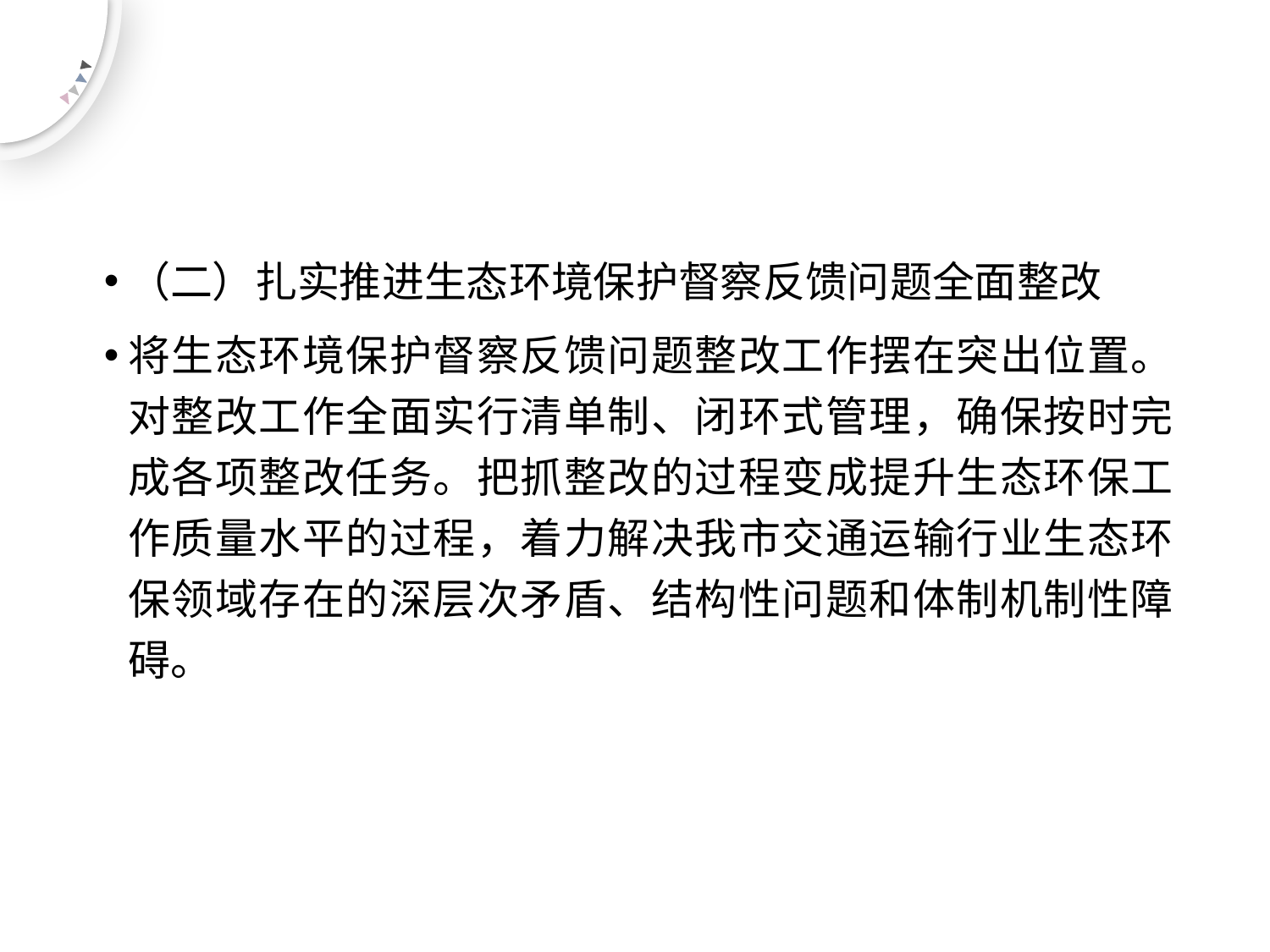

#
（二）扎实推进生态环境保护督察反馈问题全面整改
将生态环境保护督察反馈问题整改工作摆在突出位置。对整改工作全面实行清单制、闭环式管理，确保按时完成各项整改任务。把抓整改的过程变成提升生态环保工作质量水平的过程，着力解决我市交通运输行业生态环保领域存在的深层次矛盾、结构性问题和体制机制性障碍。